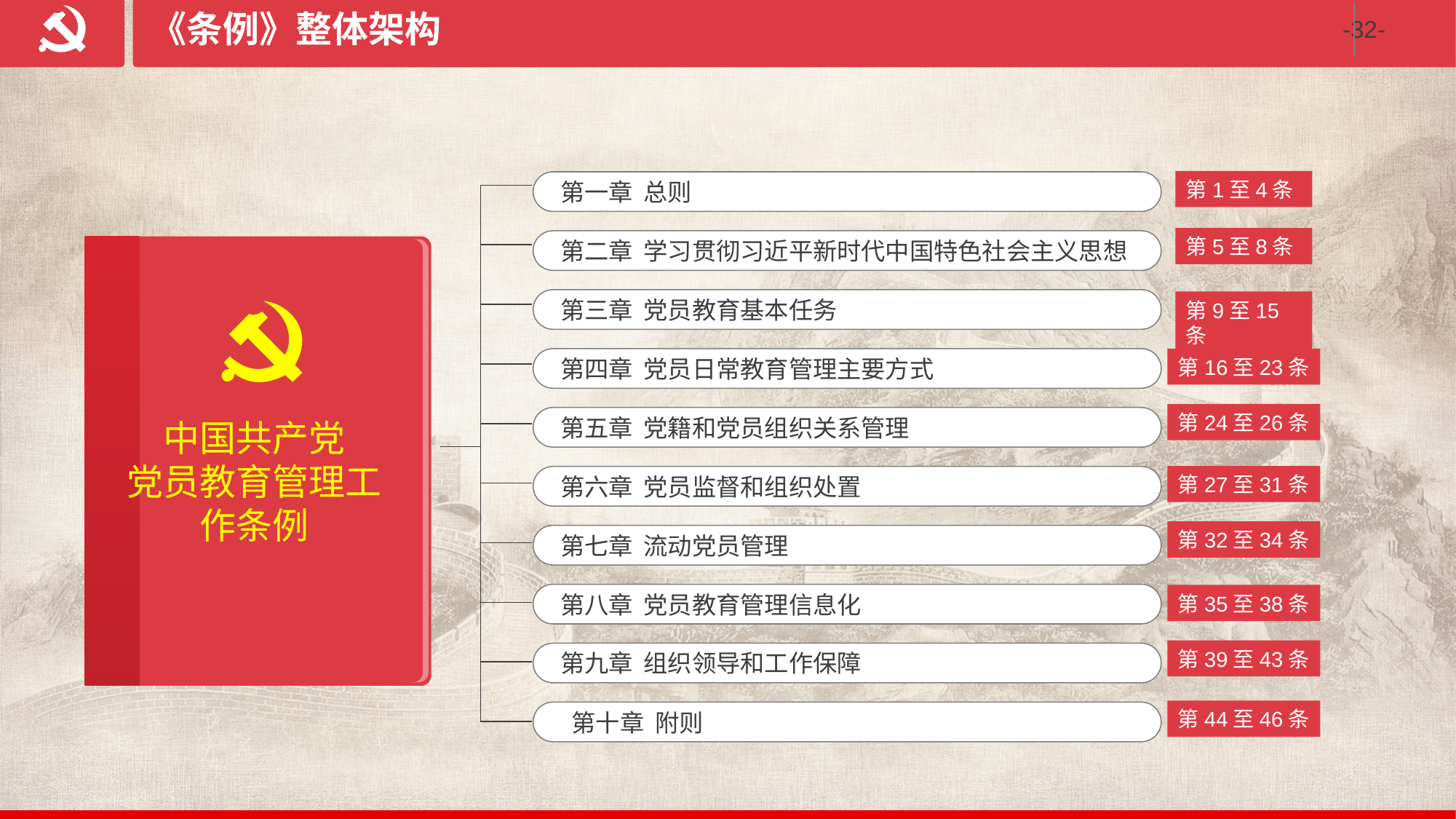

《条例》整体架构
第1至4条
第一章  总则
第5至8条
第二章  学习贯彻习近平新时代中国特色社会主义思想

中国共产党
党员教育管理工作条例
第三章  党员教育基本任务
第9至15条
第四章  党员日常教育管理主要方式
第16至23条
第24至26条
第五章  党籍和党员组织关系管理
第27至31条
第六章  党员监督和组织处置
第32至34条
第七章  流动党员管理
第八章  党员教育管理信息化
第35至38条
第39至43条
第九章  组织领导和工作保障
第44至46条
 第十章  附则